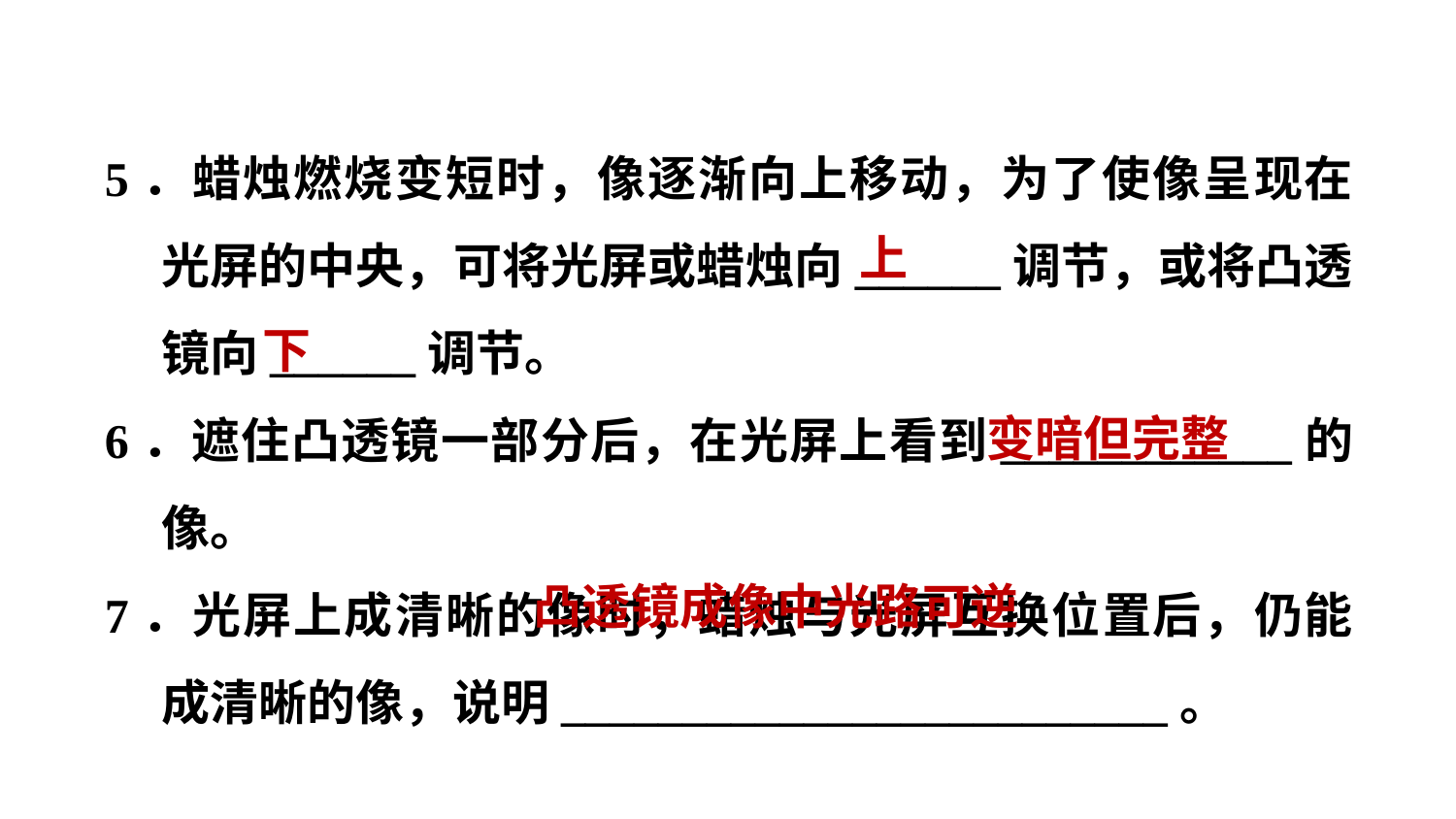

5．蜡烛燃烧变短时，像逐渐向上移动，为了使像呈现在光屏的中央，可将光屏或蜡烛向______调节，或将凸透镜向______调节。
6．遮住凸透镜一部分后，在光屏上看到____________的像。
7．光屏上成清晰的像时，蜡烛与光屏互换位置后，仍能成清晰的像，说明_________________________。
上
下
变暗但完整
凸透镜成像中光路可逆